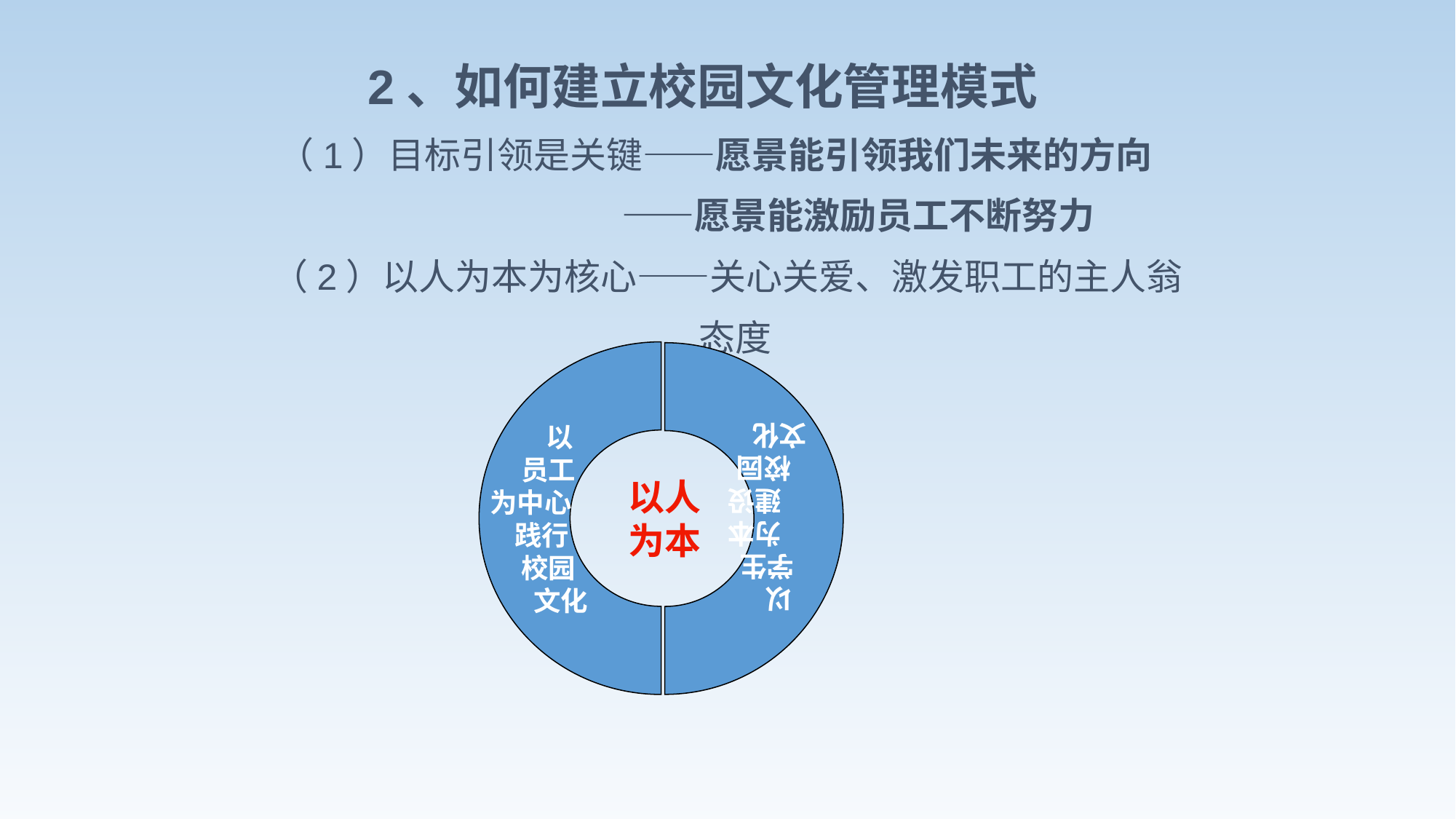

# 2、如何建立校园文化管理模式 （1）目标引领是关键——愿景能引领我们未来的方向 ——愿景能激励员工不断努力 （2）以人为本为核心——关心关爱、激发职工的主人翁         态度
        以
    员工
为中心
   践行
    校园
      文化
以
   学生
       为本
       建设
    校园
文化
以人
为本